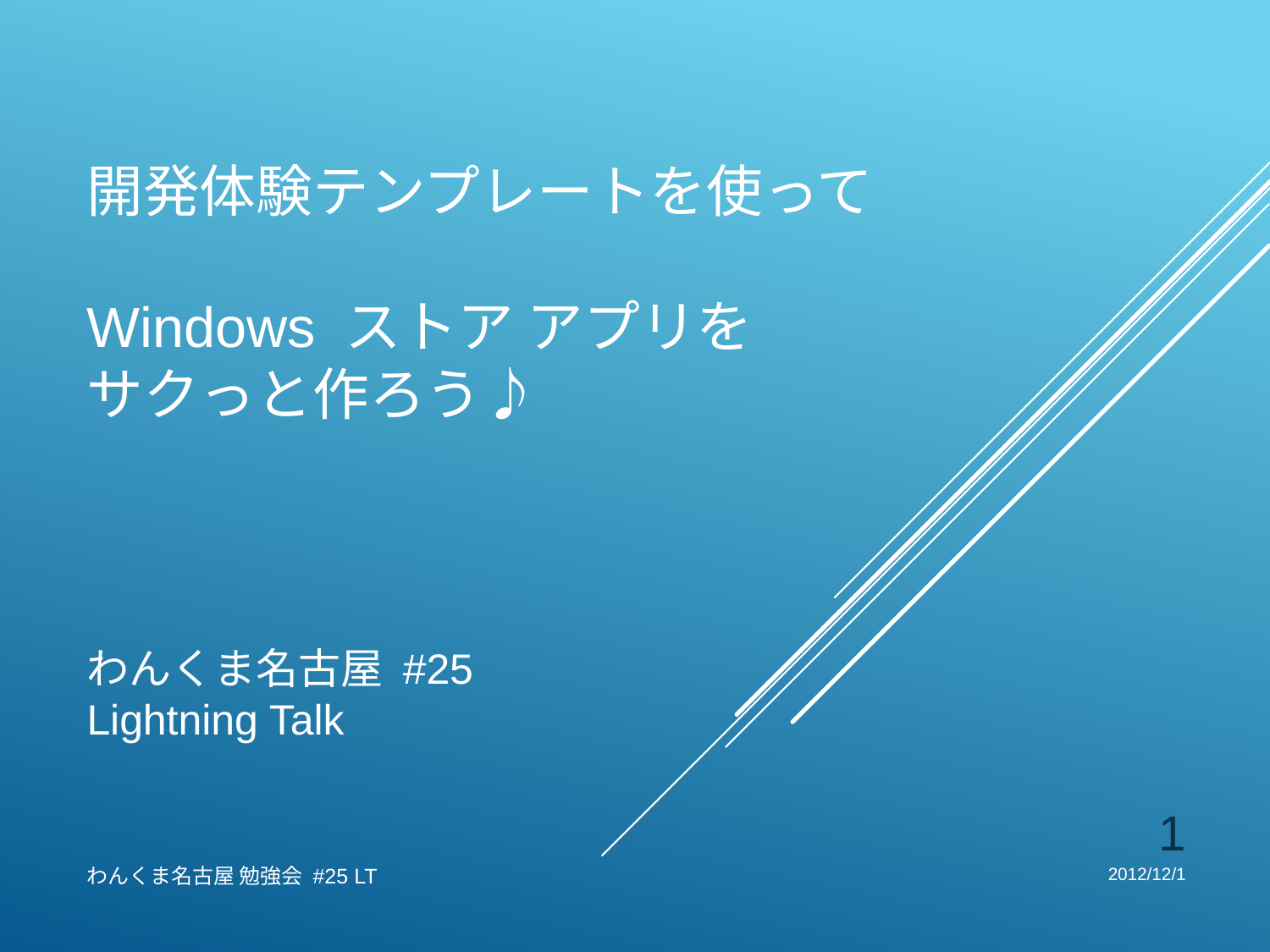

# 開発体験テンプレートを使って Windows ストア アプリを サクっと作ろう♪
わんくま名古屋 #25
Lightning Talk
1
わんくま名古屋 勉強会 #25 LT
2012/12/1